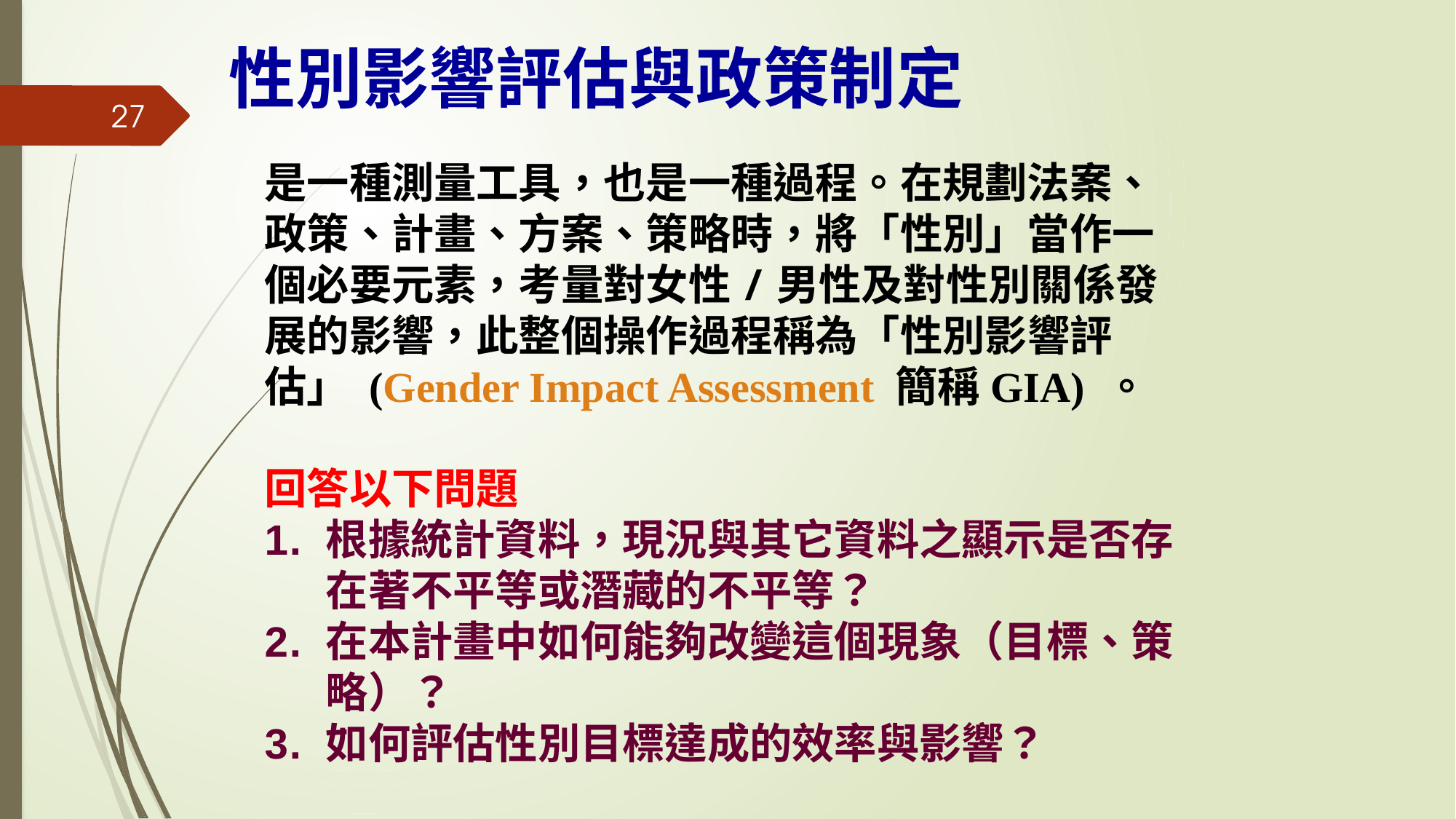

性別影響評估與政策制定
27
是一種測量工具，也是一種過程。在規劃法案、政策、計畫、方案、策略時，將「性別」當作一個必要元素，考量對女性/男性及對性別關係發展的影響，此整個操作過程稱為「性別影響評估」 (Gender Impact Assessment 簡稱GIA) 。

回答以下問題
根據統計資料，現況與其它資料之顯示是否存在著不平等或潛藏的不平等？
在本計畫中如何能夠改變這個現象（目標、策略）？
如何評估性別目標達成的效率與影響？